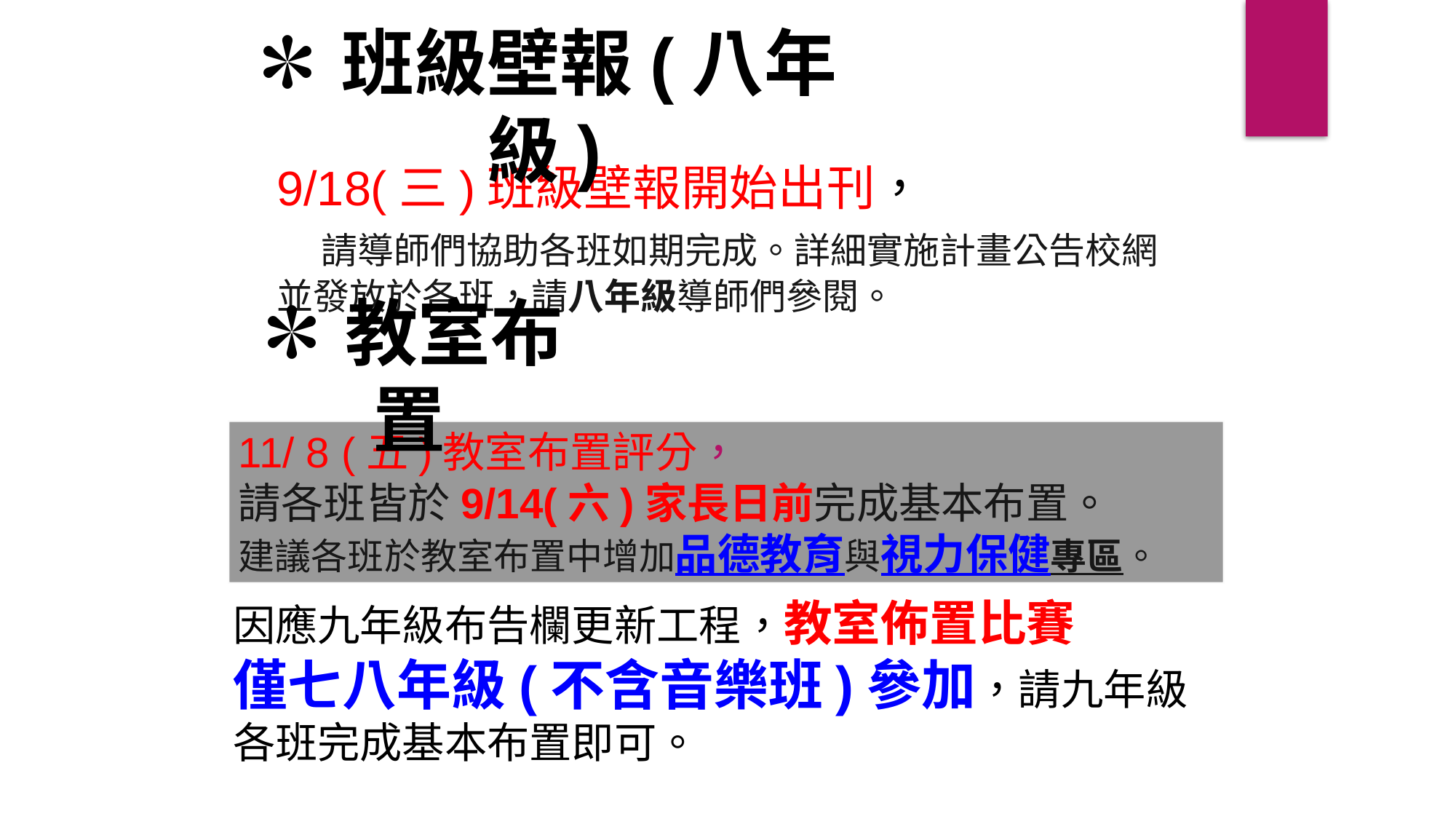

✽班級壁報(八年級)
9/18(三)班級壁報開始出刊，
   請導師們協助各班如期完成。詳細實施計畫公告校網並發放於各班，請八年級導師們參閱。
✽教室布置
11/ 8 (五)教室布置評分，
請各班皆於9/14(六)家長日前完成基本布置。
建議各班於教室布置中增加品德教育與視力保健專區。
因應九年級布告欄更新工程，教室佈置比賽
僅七八年級(不含音樂班)參加，請九年級各班完成基本布置即可。